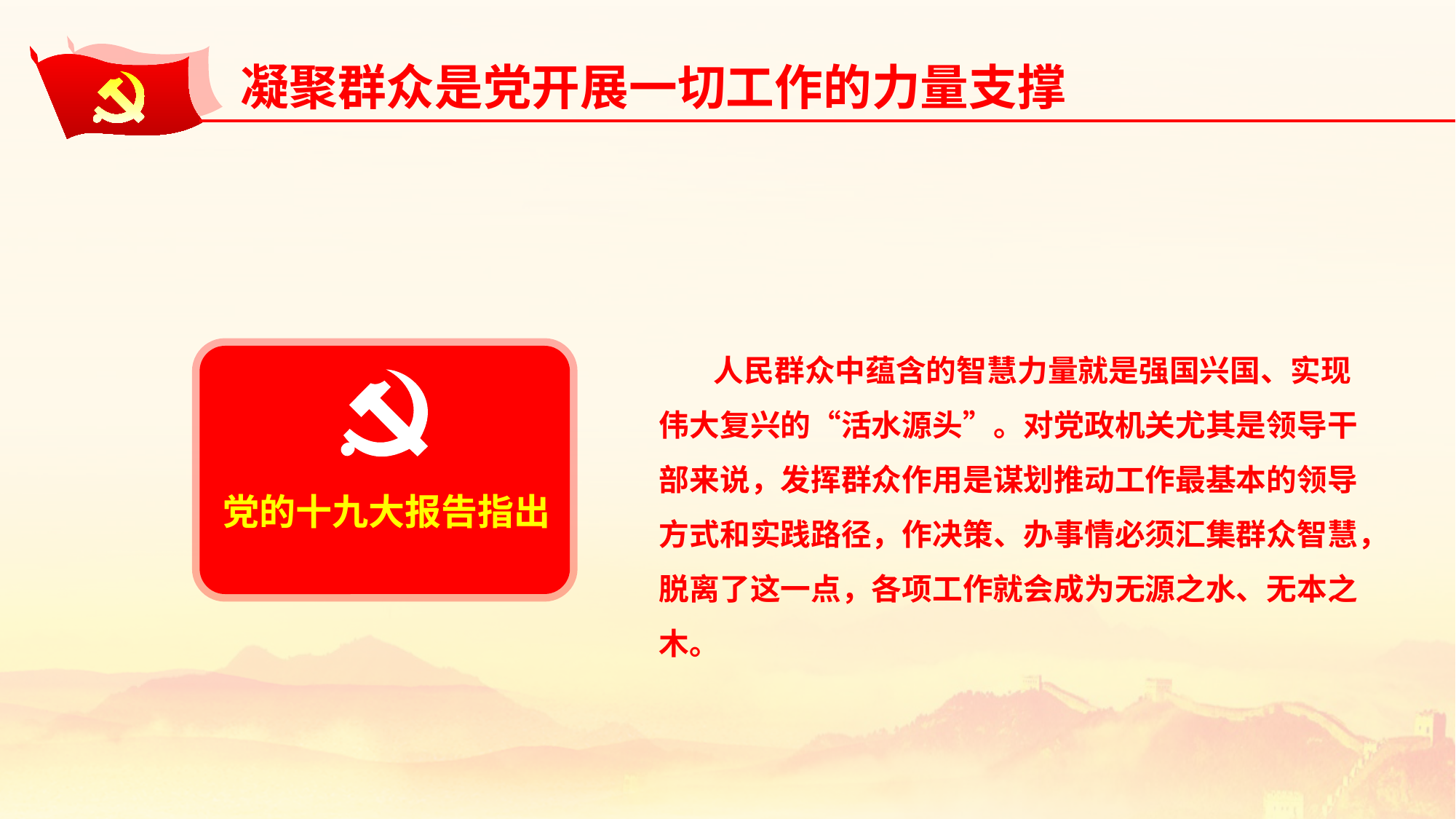

凝聚群众是党开展一切工作的力量支撑
人民群众中蕴含的智慧力量就是强国兴国、实现伟大复兴的“活水源头”。对党政机关尤其是领导干部来说，发挥群众作用是谋划推动工作最基本的领导方式和实践路径，作决策、办事情必须汇集群众智慧，脱离了这一点，各项工作就会成为无源之水、无本之木。

党的十九大报告指出
延时符（正式讲课时请删除）